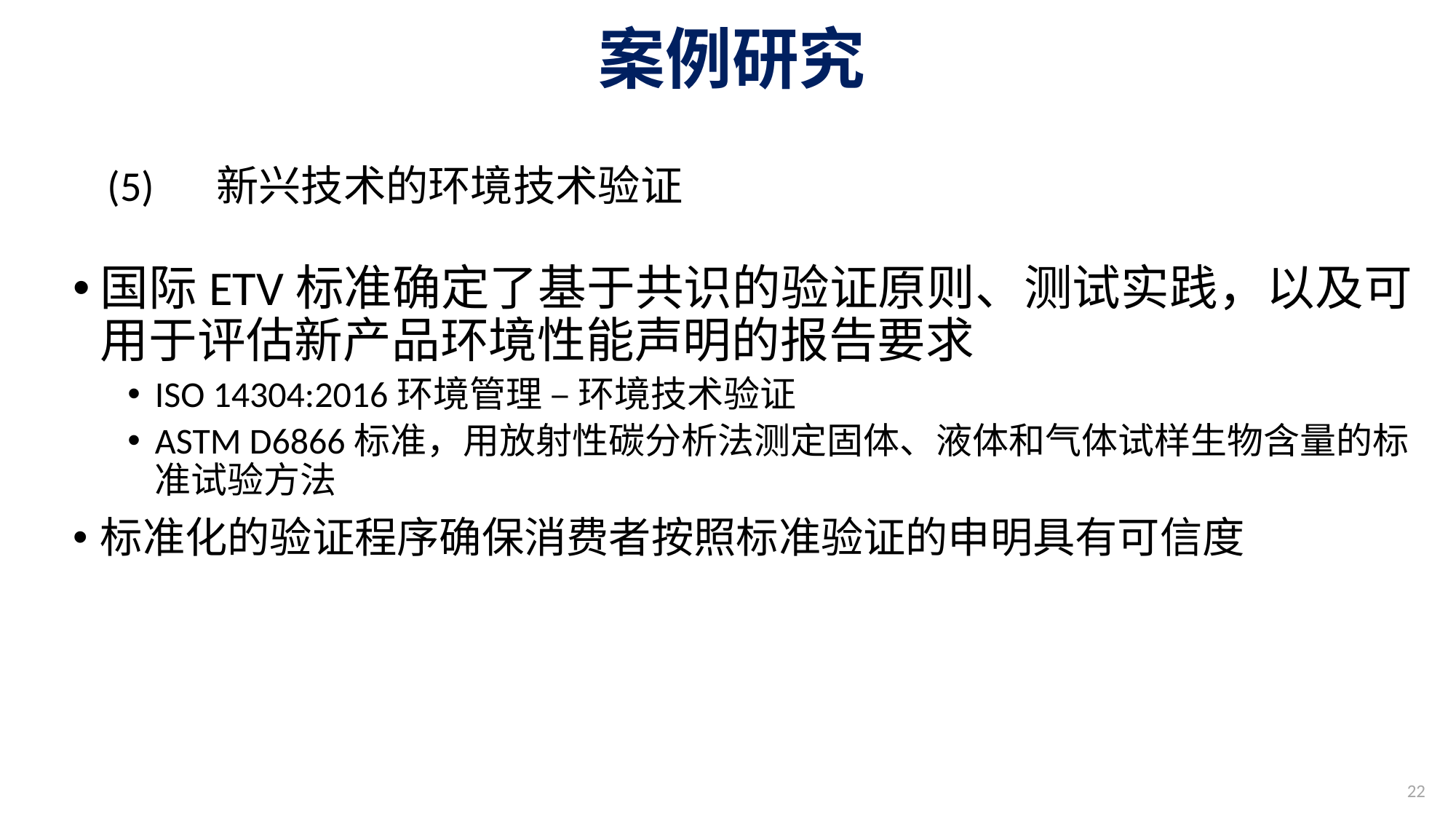

# 案例研究
(5)	新兴技术的环境技术验证

国际ETV标准确定了基于共识的验证原则、测试实践，以及可用于评估新产品环境性能声明的报告要求
ISO 14304:2016环境管理 – 环境技术验证
ASTM D6866标准，用放射性碳分析法测定固体、液体和气体试样生物含量的标准试验方法
标准化的验证程序确保消费者按照标准验证的申明具有可信度
22